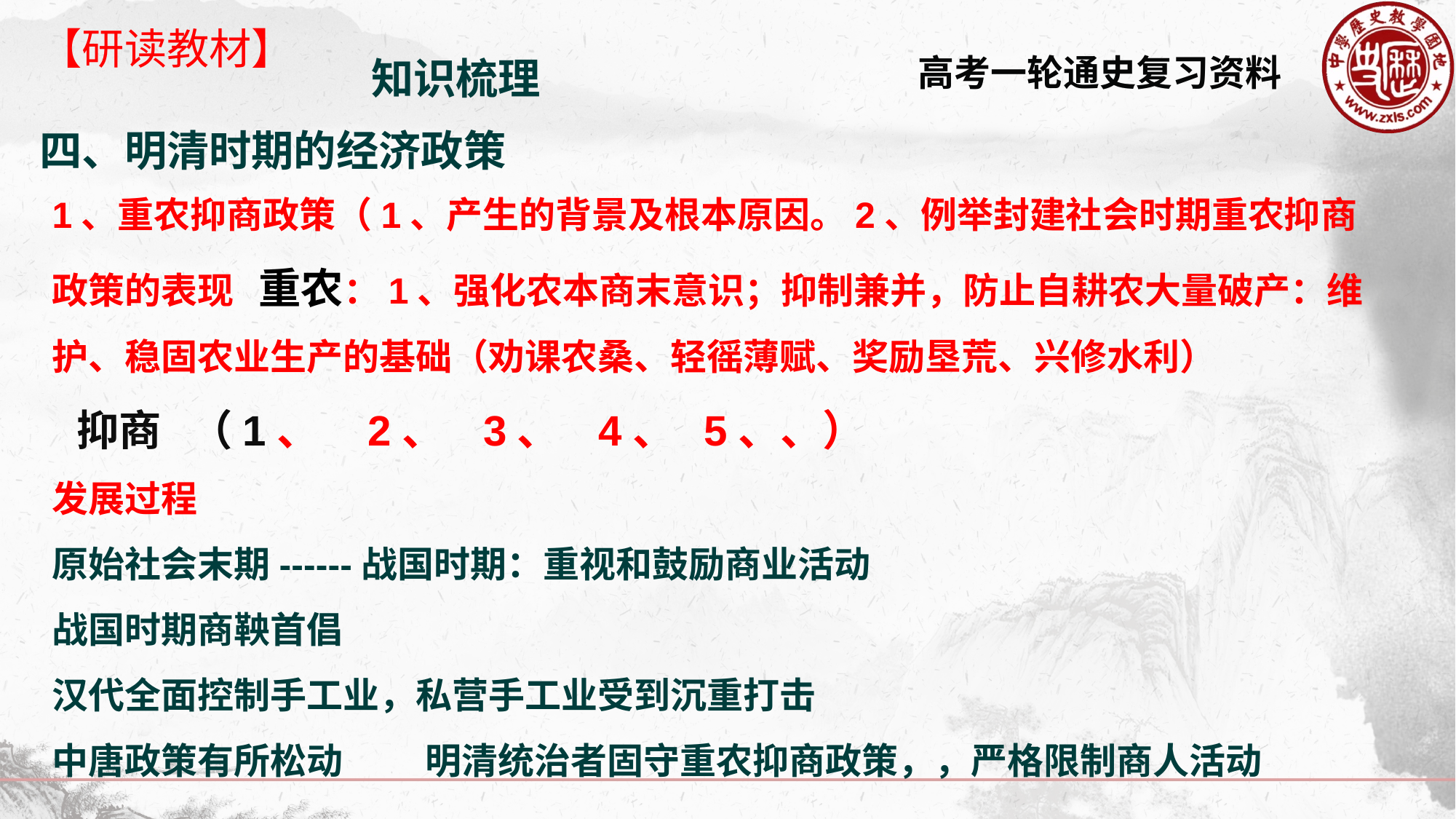

【研读教材】
知识梳理
四、明清时期的经济政策
1、重农抑商政策（1、产生的背景及根本原因。2、例举封建社会时期重农抑商政策的表现   重农：1、强化农本商末意识；抑制兼并，防止自耕农大量破产：维护、稳固农业生产的基础（劝课农桑、轻徭薄赋、奖励垦荒、兴修水利）                        抑商   （1、    2、   3、   4、  5、、）
发展过程
原始社会末期------战国时期：重视和鼓励商业活动
战国时期商鞅首倡
汉代全面控制手工业，私营手工业受到沉重打击
中唐政策有所松动          明清统治者固守重农抑商政策，，严格限制商人活动